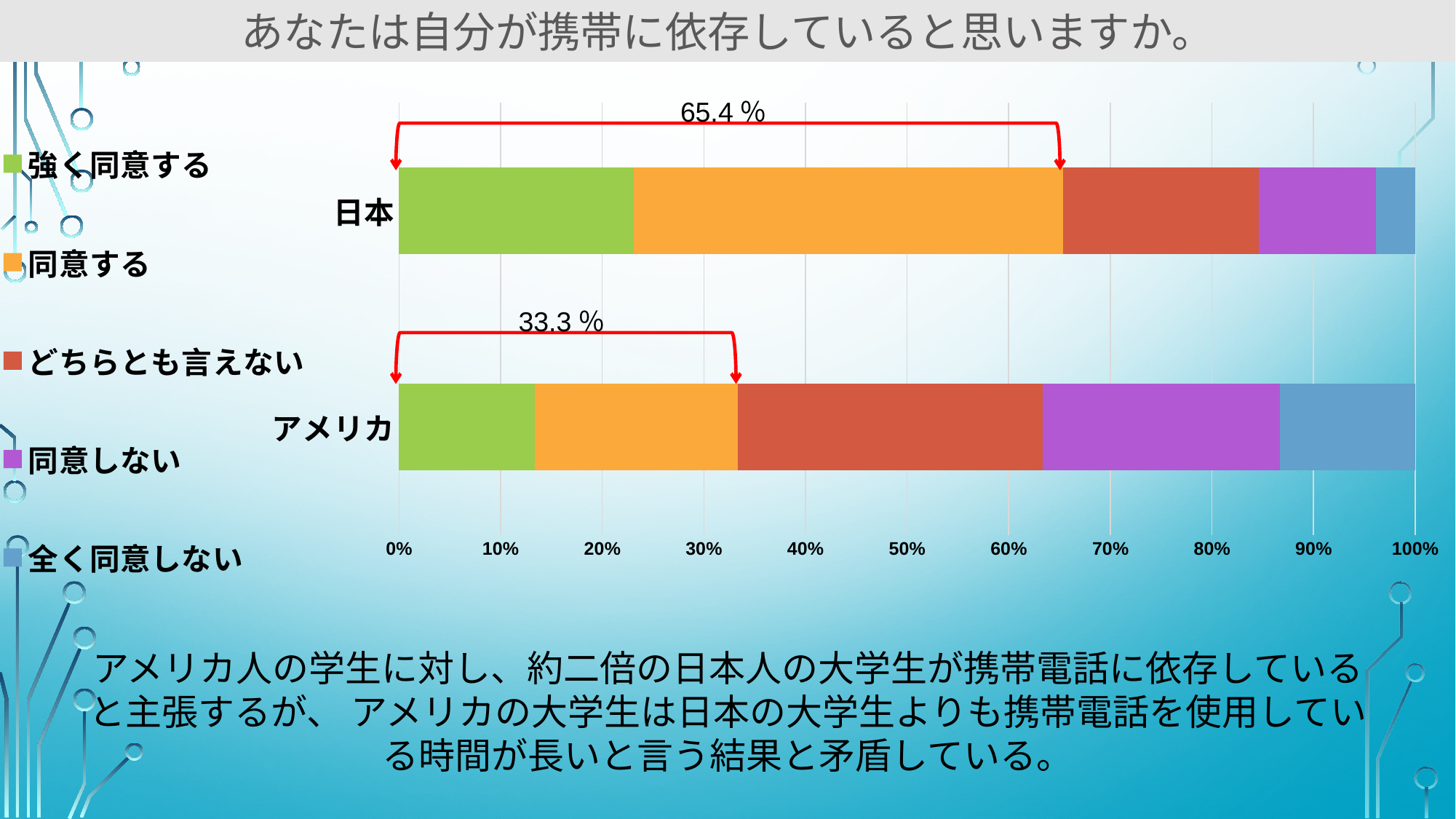

あなたは自分が携帯に依存していると思いますか。

### Chart

| Category | 強く同意する | 同意する | どちらとも言えない | 同意しない | 全く同意しない |
|---|---|---|---|---|---|
| アメリカ | 4.0 | 6.0 | 9.0 | 7.0 | 4.0 |
| 日本 | 6.0 | 11.0 | 5.0 | 3.0 | 1.0 |
65.4％

33.3％
アメリカ人の学生に対し、約二倍の日本人の大学生が携帯電話に依存していると主張するが、 アメリカの大学生は日本の大学生よりも携帯電話を使用している時間が長いと言う結果と矛盾している。